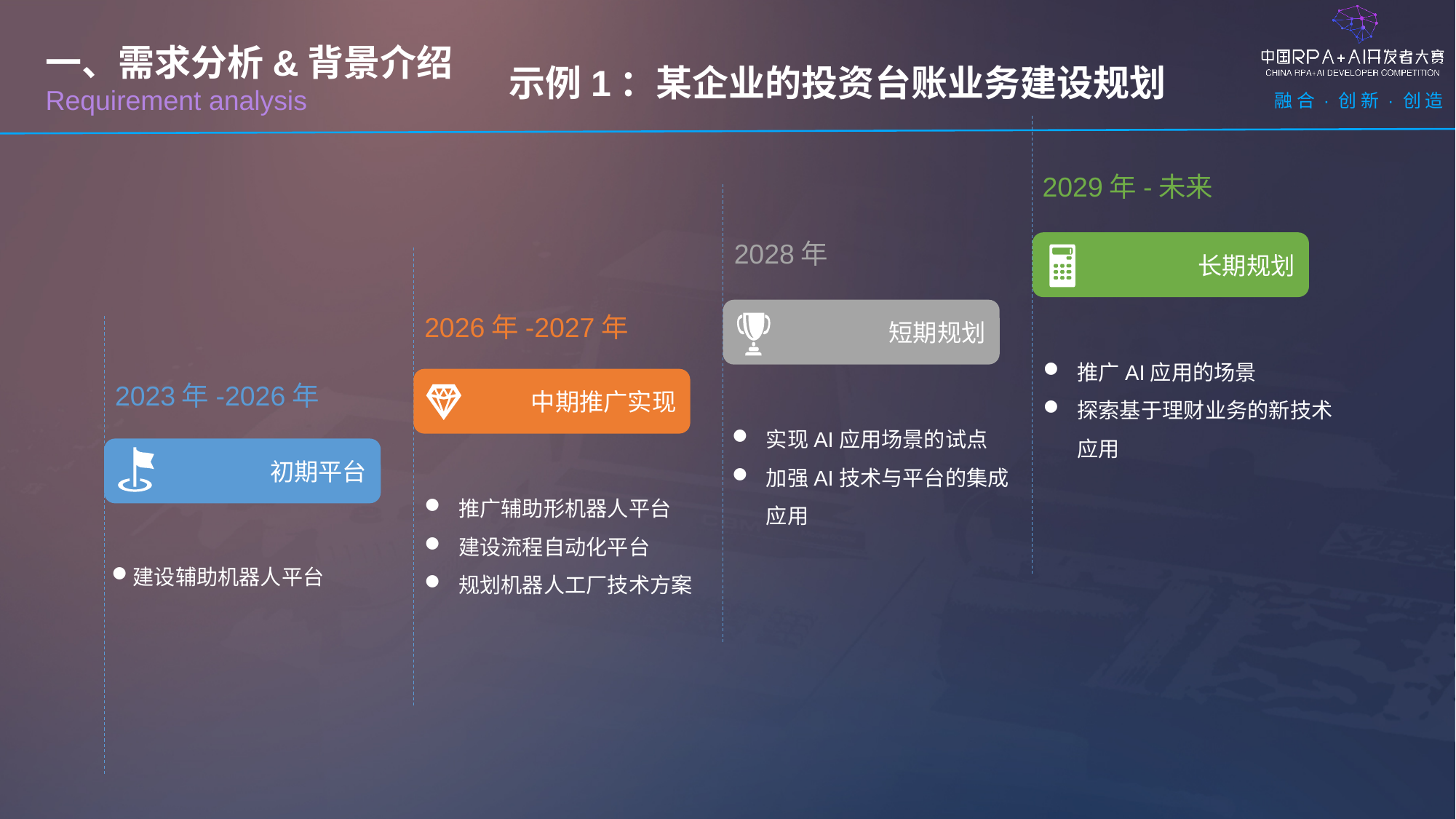

示例1：某企业的投资台账业务建设规划
一、需求分析&背景介绍
Requirement analysis
2029年-未来
2028年
长期规划

短期规划

2026年-2027年
推广AI应用的场景
探索基于理财业务的新技术应用
中期推广实现

2023年-2026年
实现AI应用场景的试点
加强AI技术与平台的集成应用
初期平台

推广辅助形机器人平台
建设流程自动化平台
规划机器人工厂技术方案
建设辅助机器人平台